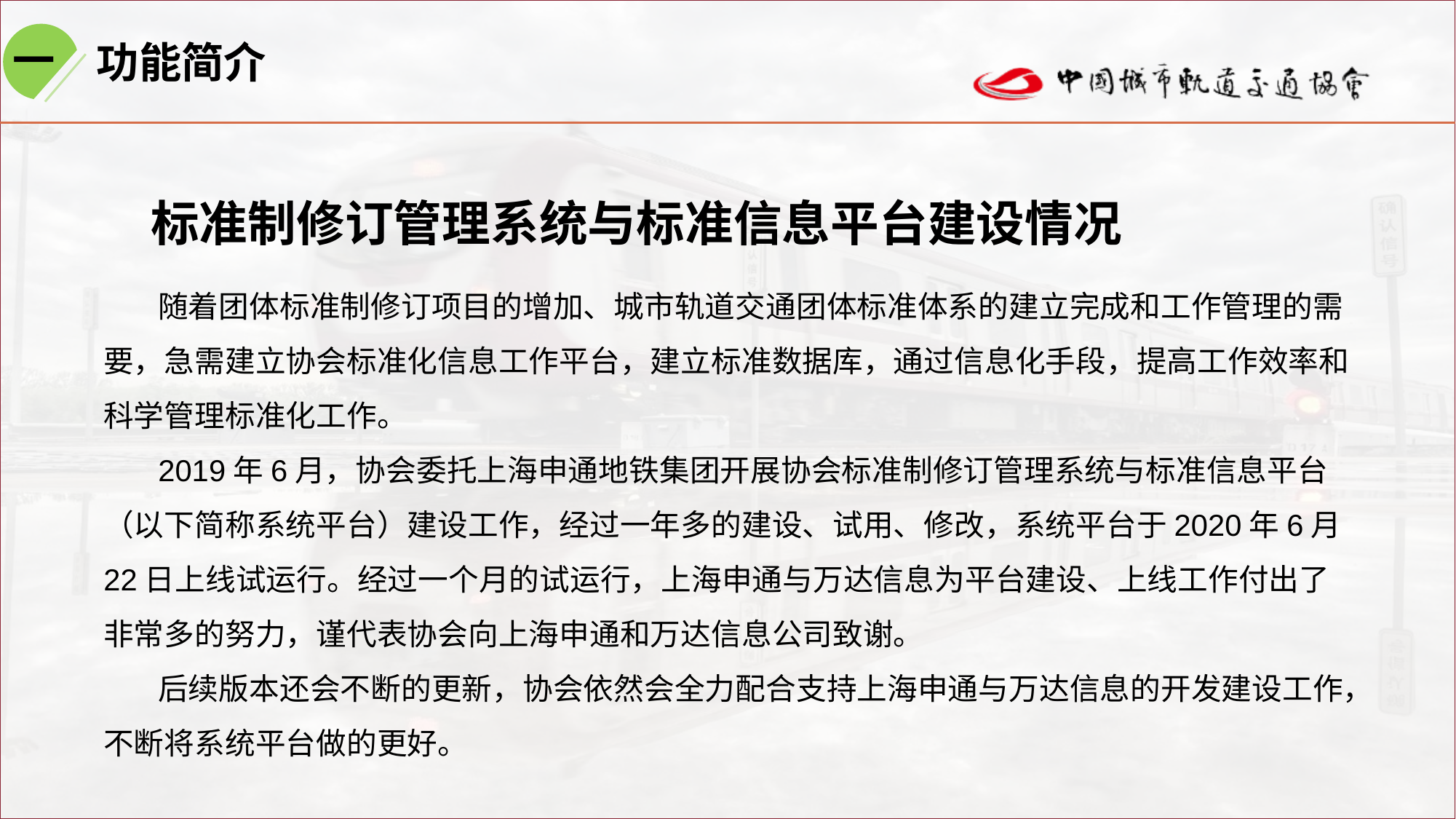

一
功能简介

标准制修订管理系统与标准信息平台建设情况
随着团体标准制修订项目的增加、城市轨道交通团体标准体系的建立完成和工作管理的需要，急需建立协会标准化信息工作平台，建立标准数据库，通过信息化手段，提高工作效率和科学管理标准化工作。
2019年6月，协会委托上海申通地铁集团开展协会标准制修订管理系统与标准信息平台（以下简称系统平台）建设工作，经过一年多的建设、试用、修改，系统平台于2020年6月22日上线试运行。经过一个月的试运行，上海申通与万达信息为平台建设、上线工作付出了非常多的努力，谨代表协会向上海申通和万达信息公司致谢。
后续版本还会不断的更新，协会依然会全力配合支持上海申通与万达信息的开发建设工作，不断将系统平台做的更好。